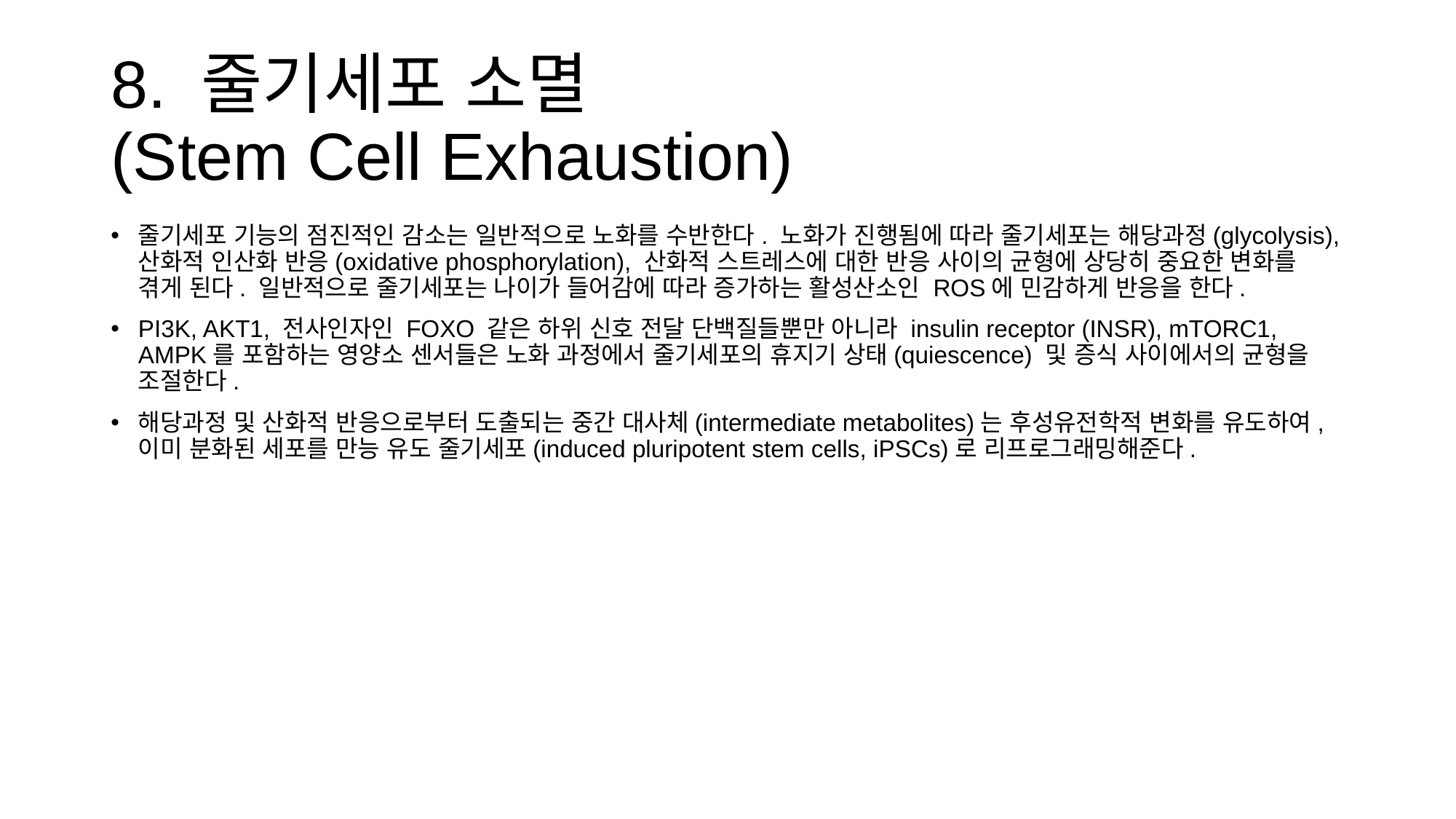

# 8. 줄기세포 소멸 (Stem Cell Exhaustion)
줄기세포 기능의 점진적인 감소는 일반적으로 노화를 수반한다. 노화가 진행됨에 따라 줄기세포는 해당과정(glycolysis), 산화적 인산화 반응(oxidative phosphorylation), 산화적 스트레스에 대한 반응 사이의 균형에 상당히 중요한 변화를 겪게 된다. 일반적으로 줄기세포는 나이가 들어감에 따라 증가하는 활성산소인 ROS에 민감하게 반응을 한다.
PI3K, AKT1, 전사인자인 FOXO 같은 하위 신호 전달 단백질들뿐만 아니라 insulin receptor (INSR), mTORC1, AMPK를 포함하는 영양소 센서들은 노화 과정에서 줄기세포의 휴지기 상태(quiescence) 및 증식 사이에서의 균형을 조절한다.
해당과정 및 산화적 반응으로부터 도출되는 중간 대사체(intermediate metabolites)는 후성유전학적 변화를 유도하여, 이미 분화된 세포를 만능 유도 줄기세포(induced pluripotent stem cells, iPSCs)로 리프로그래밍해준다.